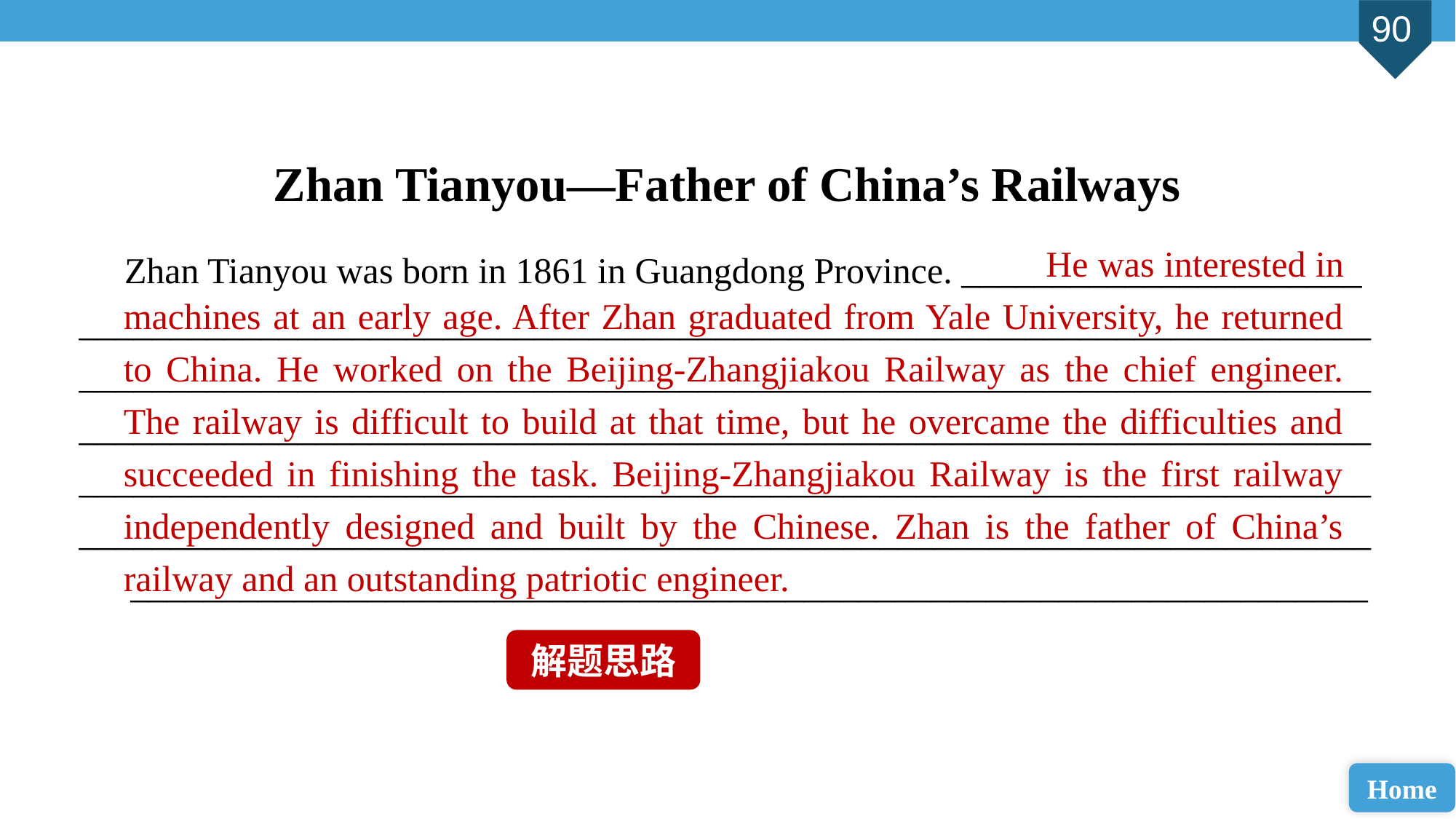

Zhan Tianyou—Father of China’s Railways
     Zhan Tianyou was born in 1861 in Guangdong Province. ______________________
_______________________________________________________________________
_______________________________________________________________________
_______________________________________________________________________
_______________________________________________________________________
___________________________________________________________________________________________________________________________________________
                                                                                               He was interested in machines at an early age. After Zhan graduated from Yale University, he returned to China. He worked on the Beijing-Zhangjiakou Railway as the chief engineer. The railway is difficult to build at that time, but he overcame the difficulties and succeeded in finishing the task. Beijing-Zhangjiakou Railway is the first railway independently designed and built by the Chinese. Zhan is the father of China’s railway and an outstanding patriotic engineer.
解题思路